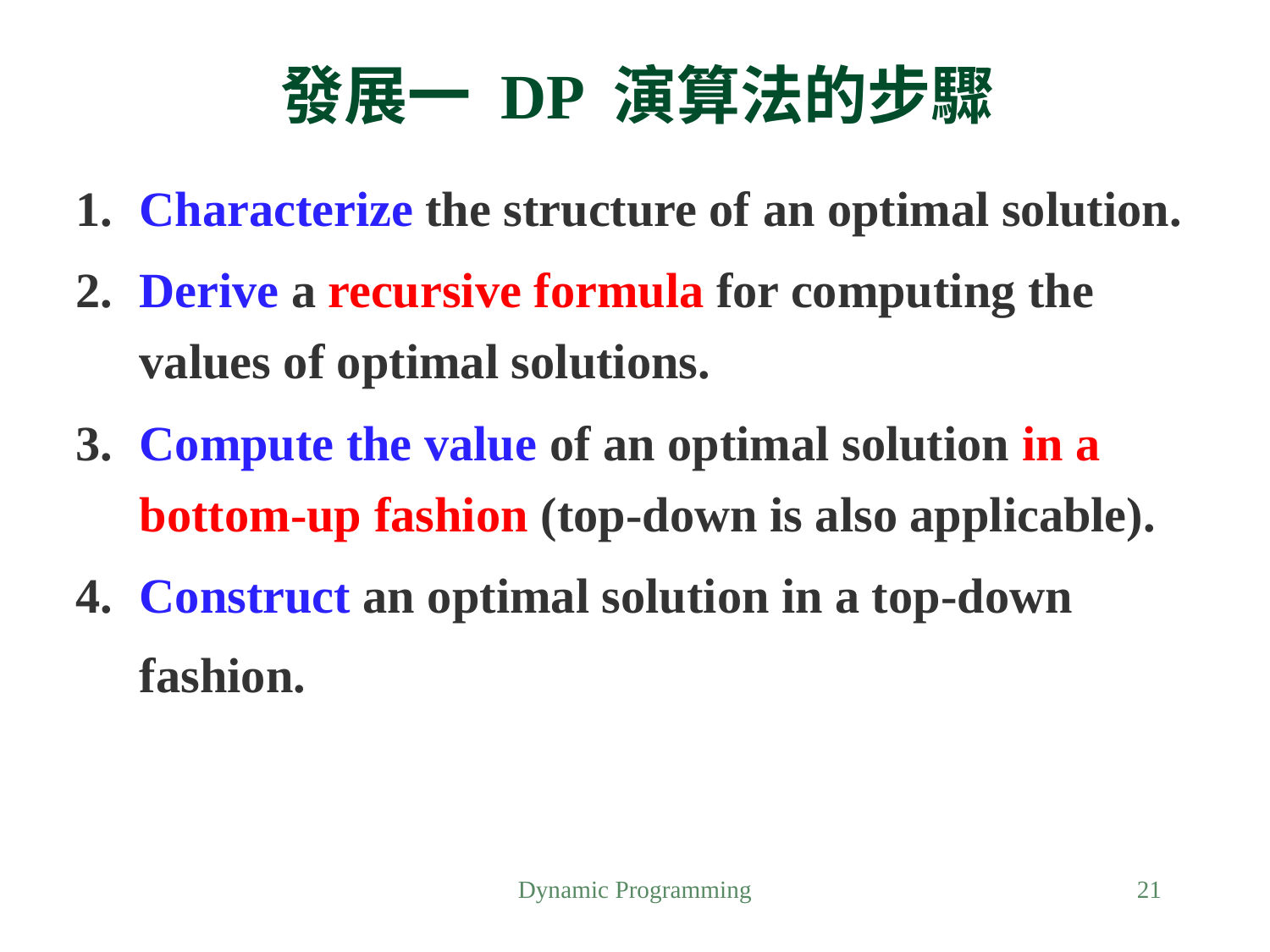

# 發展一 DP 演算法的步驟
Characterize the structure of an optimal solution.
Derive a recursive formula for computing the values of optimal solutions.
Compute the value of an optimal solution in a bottom-up fashion (top-down is also applicable).
Construct an optimal solution in a top-down fashion.
Dynamic Programming
21